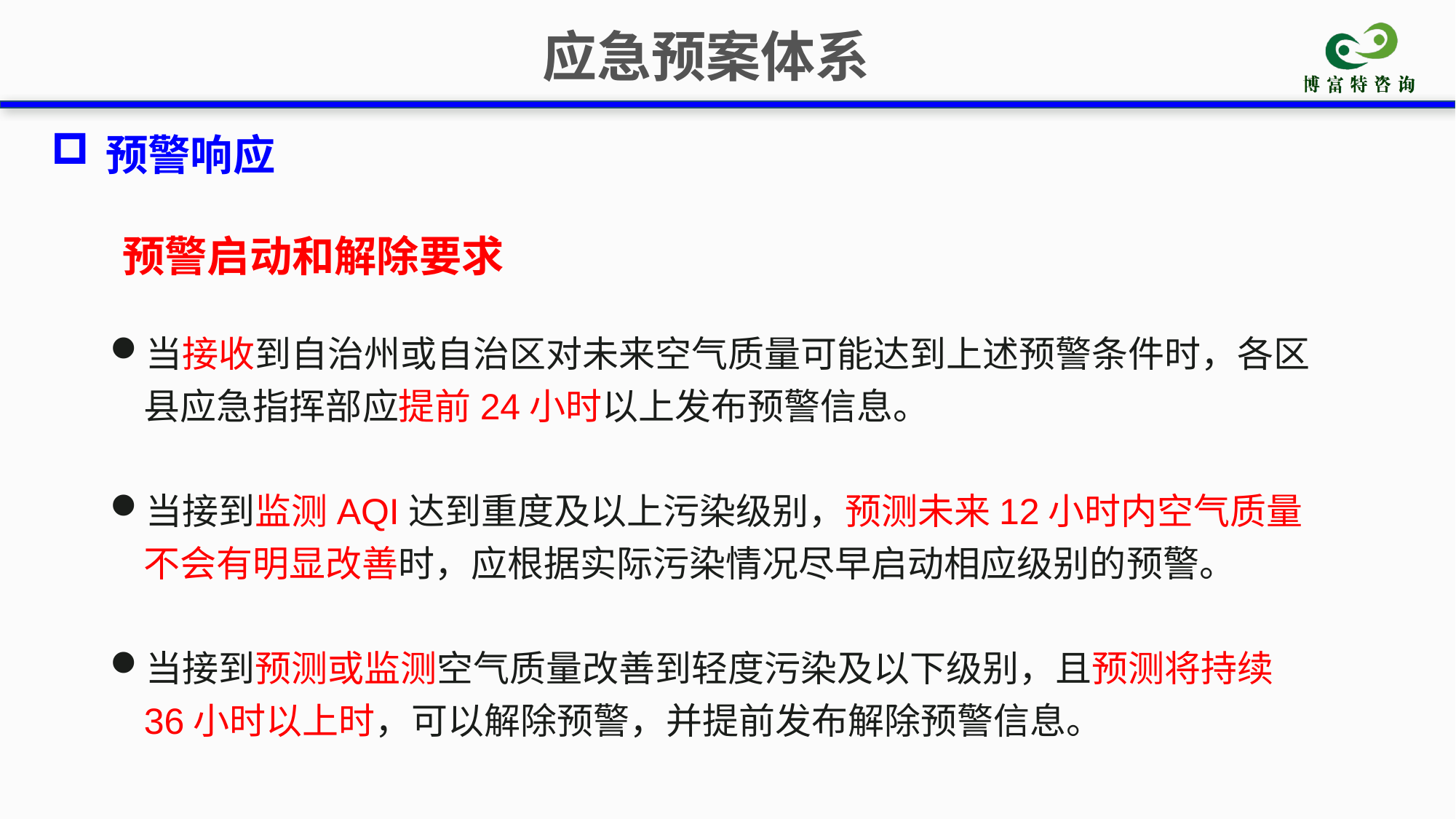

应急预案体系

预警响应
预警启动和解除要求
当接收到自治州或自治区对未来空气质量可能达到上述预警条件时，各区县应急指挥部应提前24小时以上发布预警信息。

当接到监测AQI达到重度及以上污染级别，预测未来12小时内空气质量不会有明显改善时，应根据实际污染情况尽早启动相应级别的预警。

当接到预测或监测空气质量改善到轻度污染及以下级别，且预测将持续36小时以上时，可以解除预警，并提前发布解除预警信息。